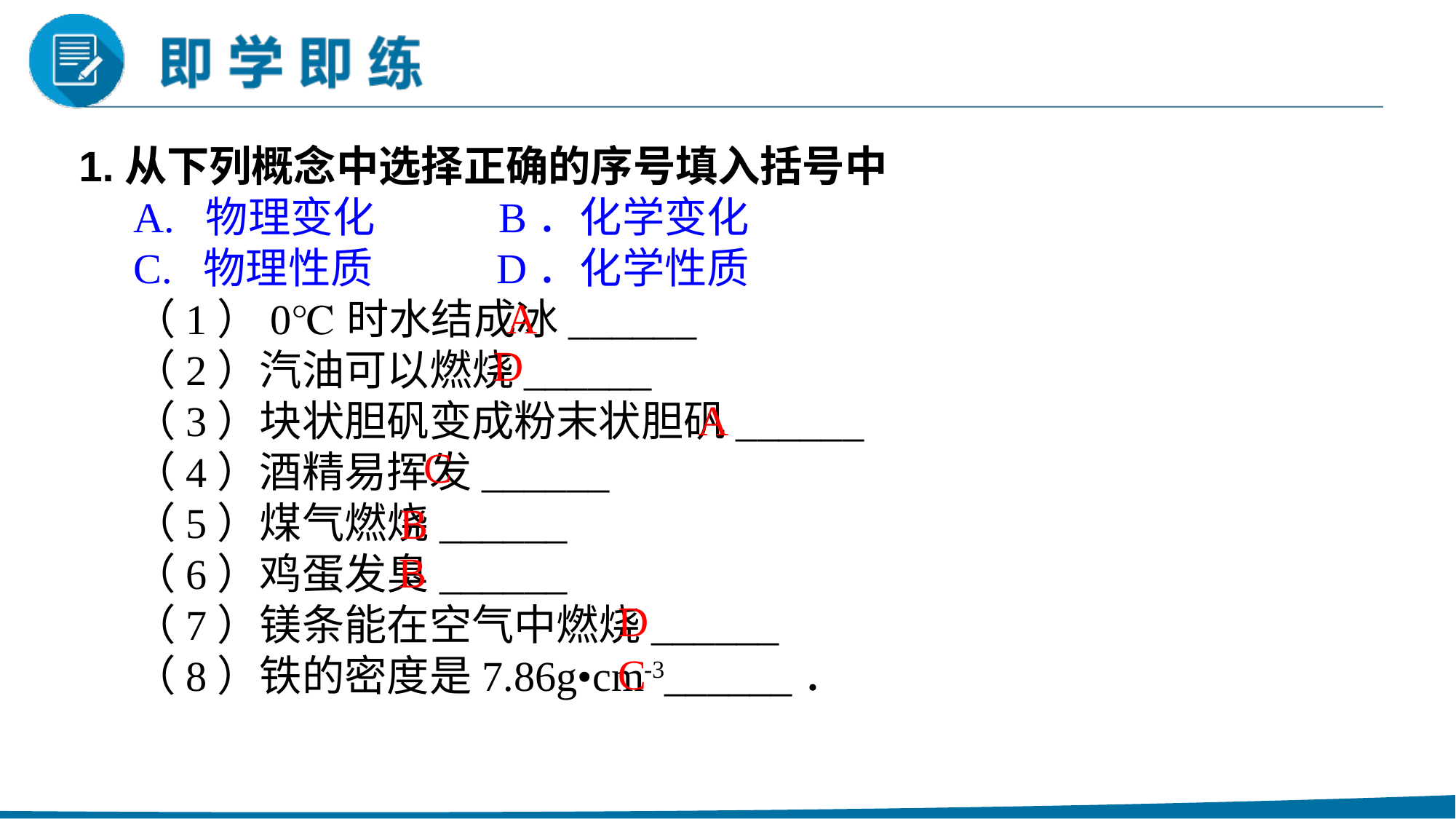

1.从下列概念中选择正确的序号填入括号中
A.  物理变化            B．化学变化
C.  物理性质            D．化学性质
（1）0℃时水结成冰______
（2）汽油可以燃烧______
（3）块状胆矾变成粉末状胆矾______
（4）酒精易挥发______
（5）煤气燃烧______
（6）鸡蛋发臭______
（7）镁条能在空气中燃烧______
（8）铁的密度是7.86g•cm-3______．
A
D
A
C
B
B
D
C